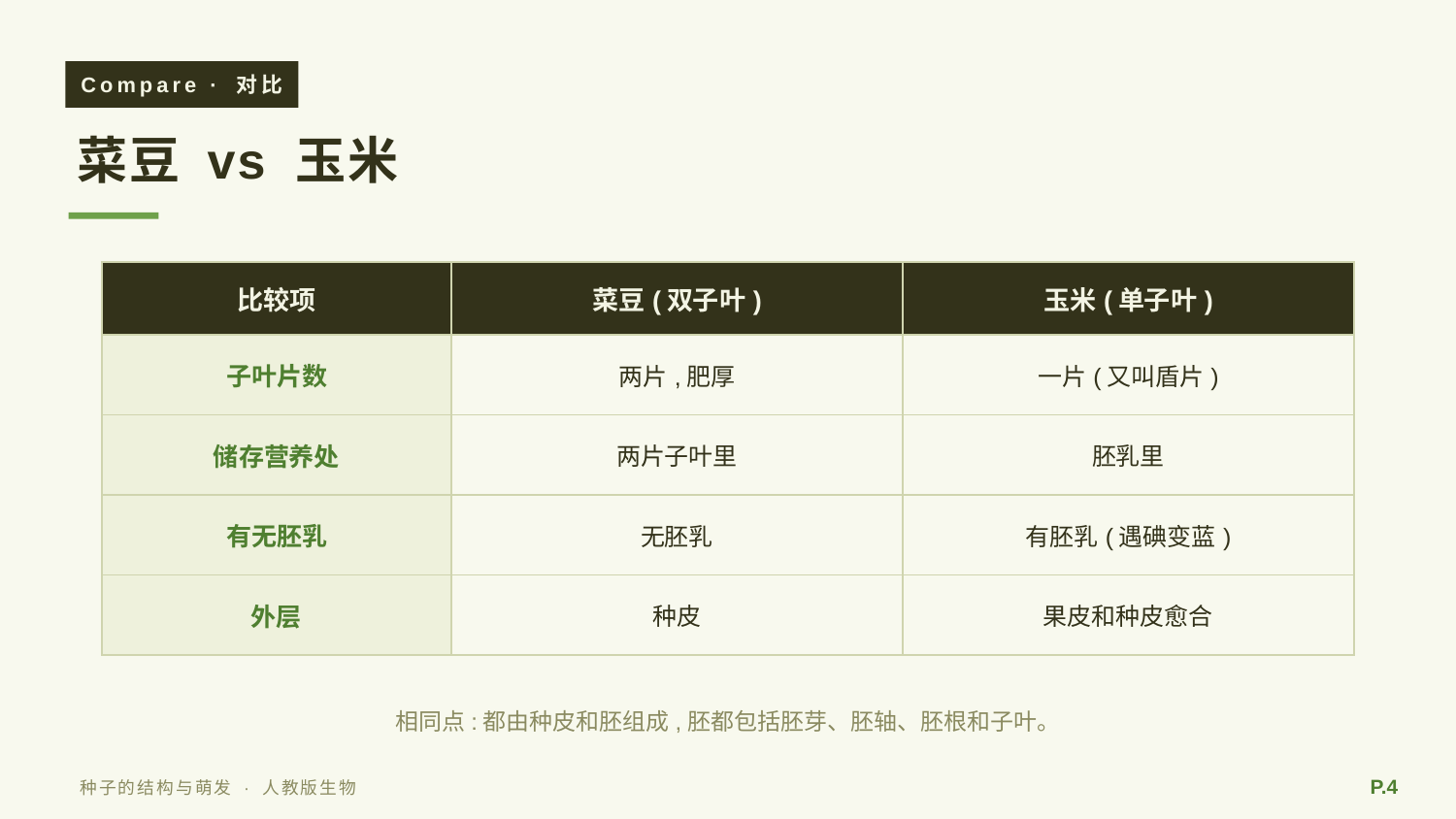

Compare · 对比

菜豆 vs 玉米

| 比较项 | 菜豆(双子叶) | 玉米(单子叶) |
| --- | --- | --- |
| 子叶片数 | 两片,肥厚 | 一片(又叫盾片) |
| 储存营养处 | 两片子叶里 | 胚乳里 |
| 有无胚乳 | 无胚乳 | 有胚乳(遇碘变蓝) |
| 外层 | 种皮 | 果皮和种皮愈合 |
相同点:都由种皮和胚组成,胚都包括胚芽、胚轴、胚根和子叶。
P.4
种子的结构与萌发 · 人教版生物